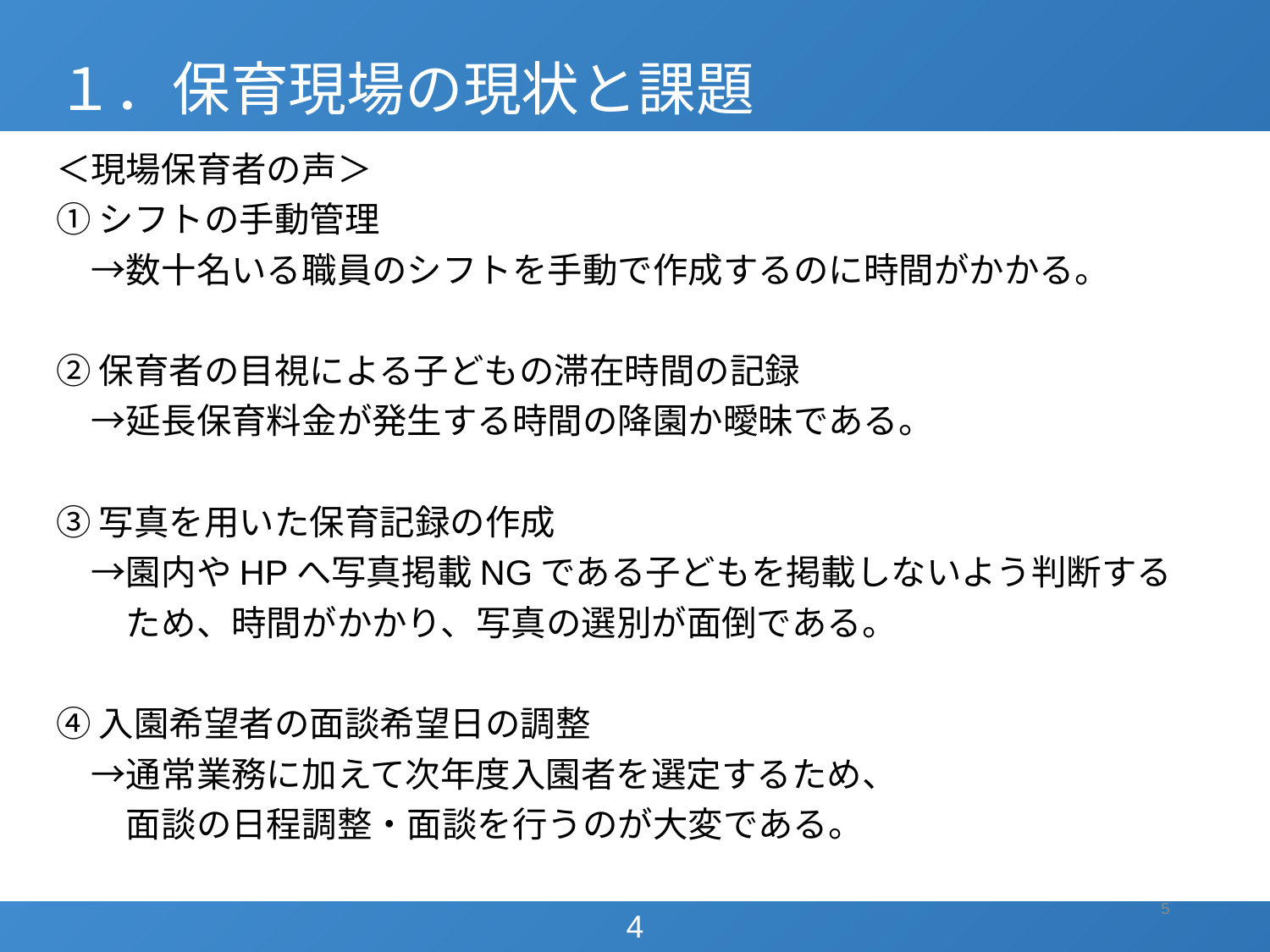

# １．保育現場の現状と課題
＜現場保育者の声＞
①シフトの手動管理
　→数十名いる職員のシフトを手動で作成するのに時間がかかる。

②保育者の目視による子どもの滞在時間の記録
　→延長保育料金が発生する時間の降園か曖昧である。

③写真を用いた保育記録の作成
　→園内やHPへ写真掲載NGである子どもを掲載しないよう判断する
　　ため、時間がかかり、写真の選別が面倒である。

④入園希望者の面談希望日の調整
　→通常業務に加えて次年度入園者を選定するため、
　　面談の日程調整・面談を行うのが大変である。
5
4